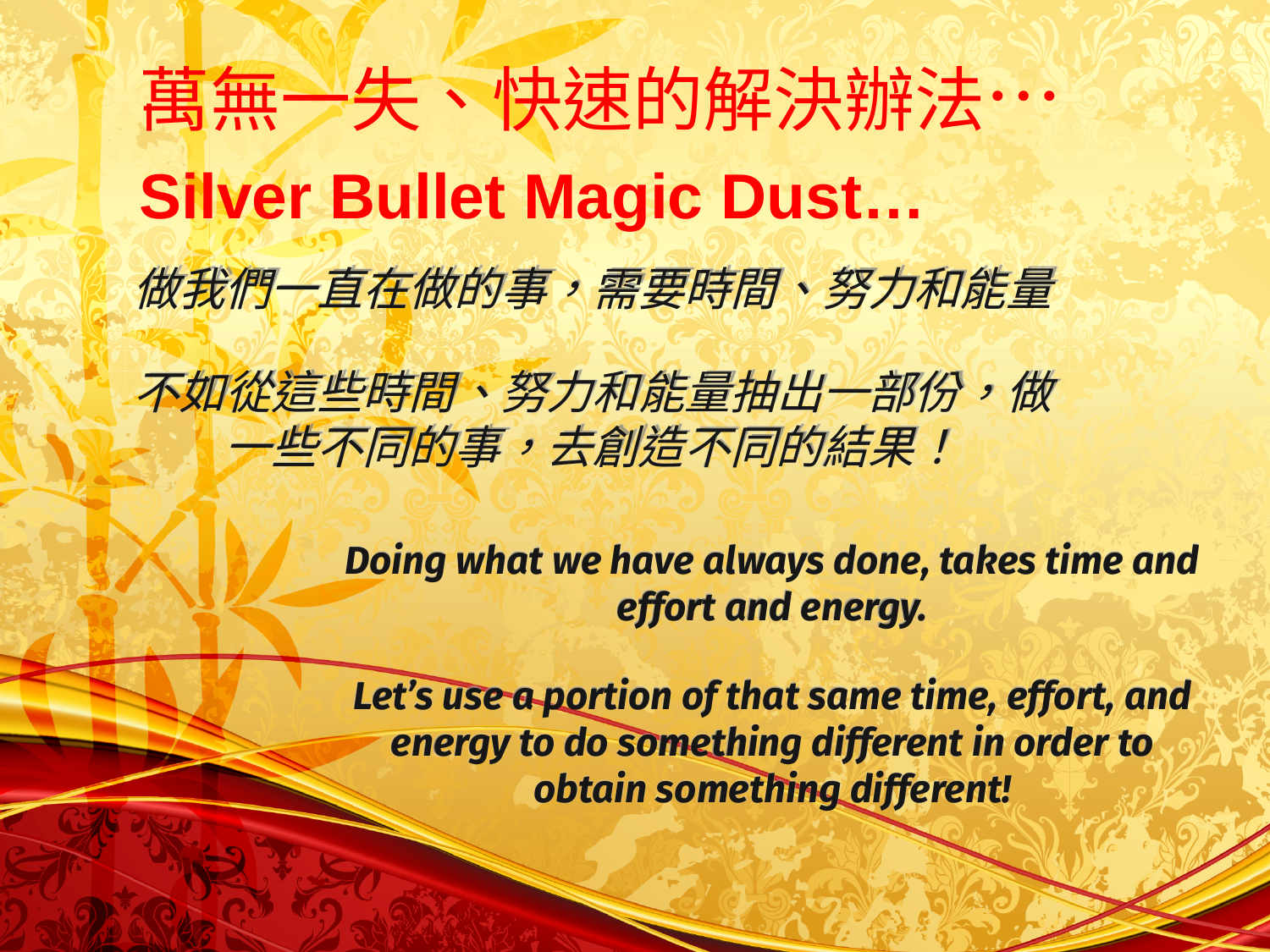

萬無一失、快速的解決辦法…
	Silver Bullet Magic Dust…
做我們一直在做的事，需要時間、努力和能量

不如從這些時間、努力和能量抽出一部份，做一些不同的事，去創造不同的結果！
Doing what we have always done, takes time and effort and energy.

Let’s use a portion of that same time, effort, and energy to do something different in order to obtain something different!